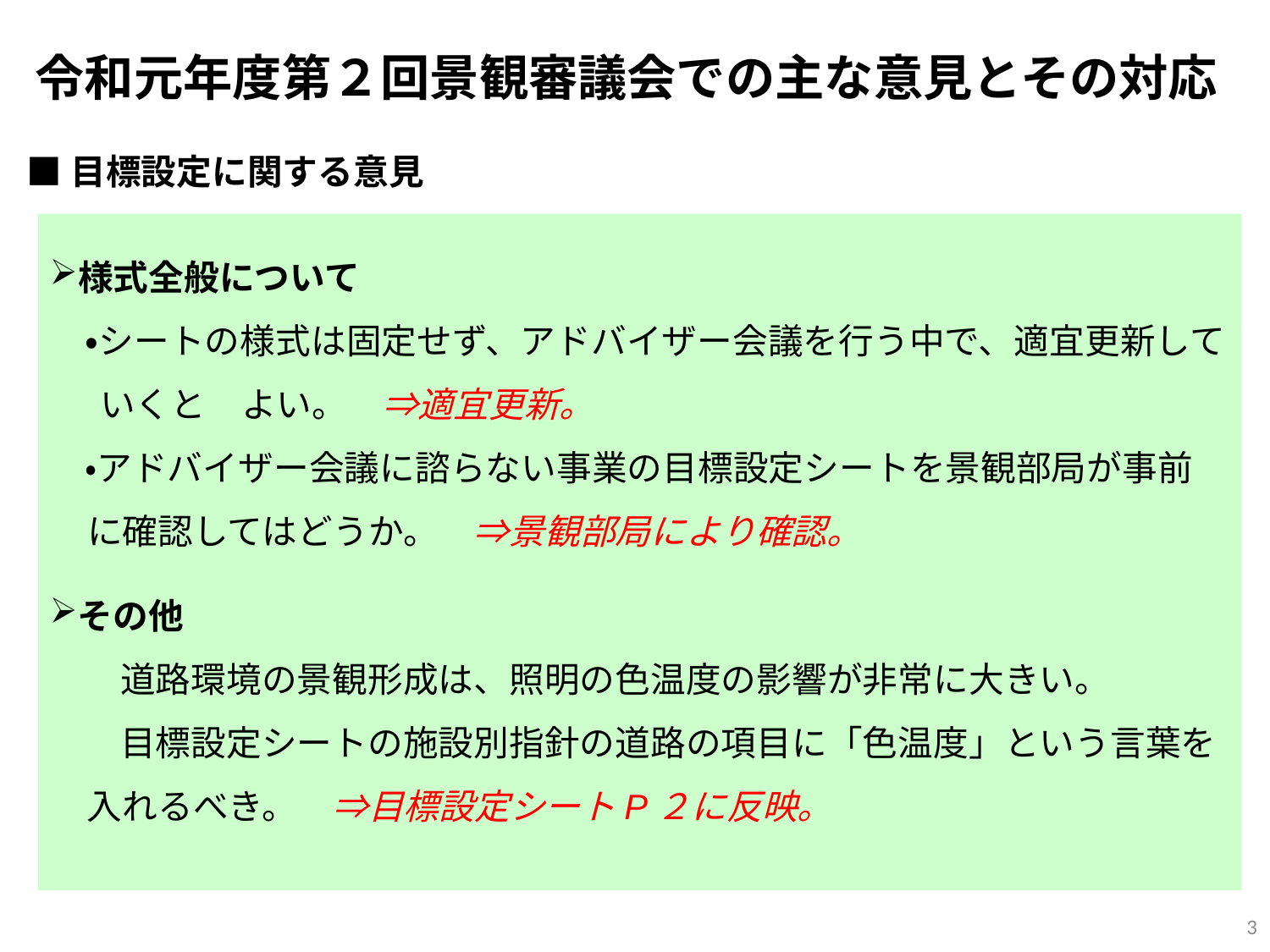

令和元年度第２回景観審議会での主な意見とその対応
■目標設定に関する意見

様式全般について
　・シートの様式は固定せず、アドバイザー会議を行う中で、適宜更新していくと　よい。　⇒適宜更新。
　・アドバイザー会議に諮らない事業の目標設定シートを景観部局が事前に確認してはどうか。　⇒景観部局により確認。
その他
　　道路環境の景観形成は、照明の色温度の影響が非常に大きい。
　　目標設定シートの施設別指針の道路の項目に「色温度」という言葉を入れるべき。　⇒目標設定シートP２に反映。
3